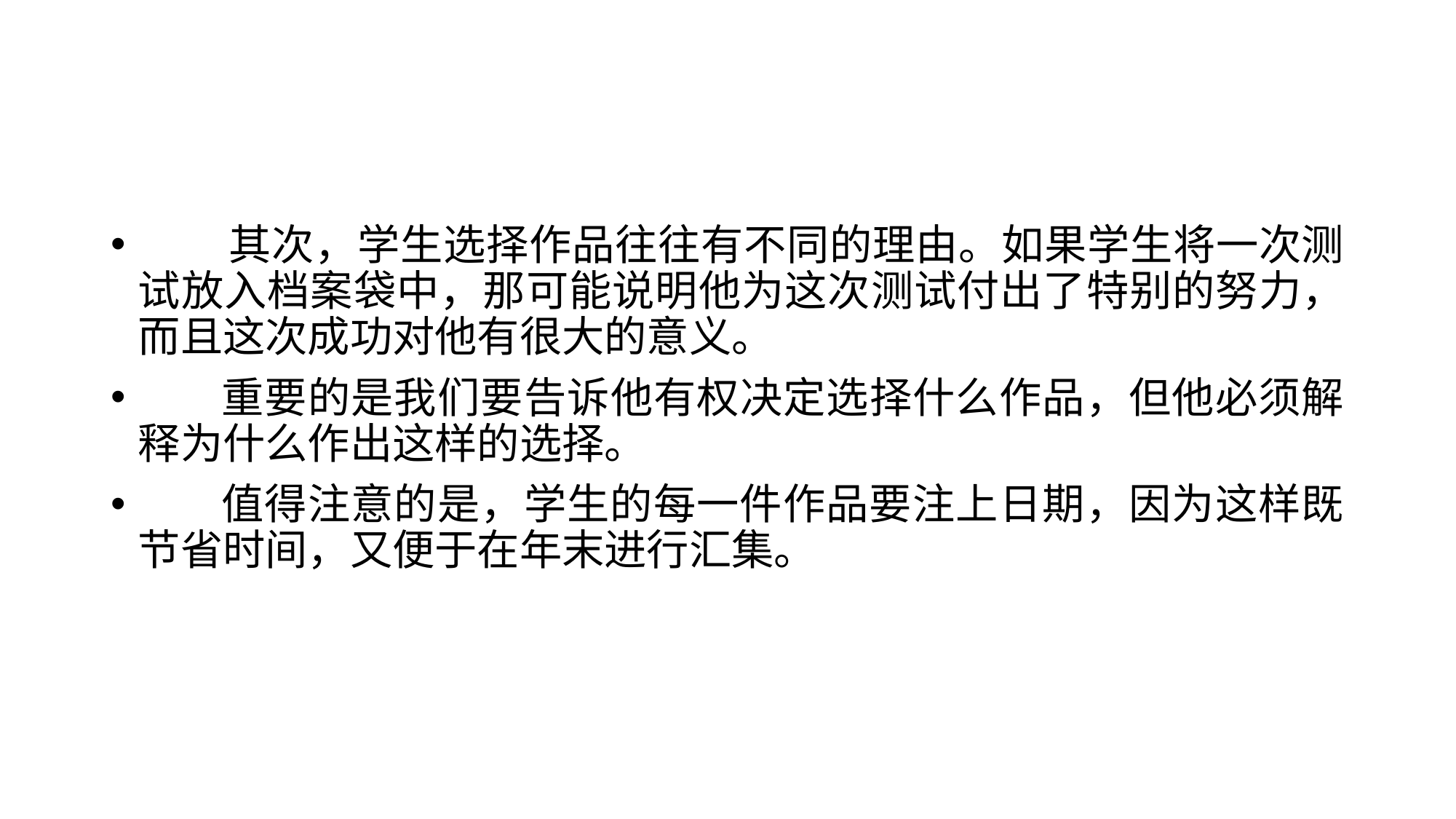

其次，学生选择作品往往有不同的理由。如果学生将一次测试放入档案袋中，那可能说明他为这次测试付出了特别的努力，而且这次成功对他有很大的意义。
       重要的是我们要告诉他有权决定选择什么作品，但他必须解释为什么作出这样的选择。
       值得注意的是，学生的每一件作品要注上日期，因为这样既节省时间，又便于在年末进行汇集。